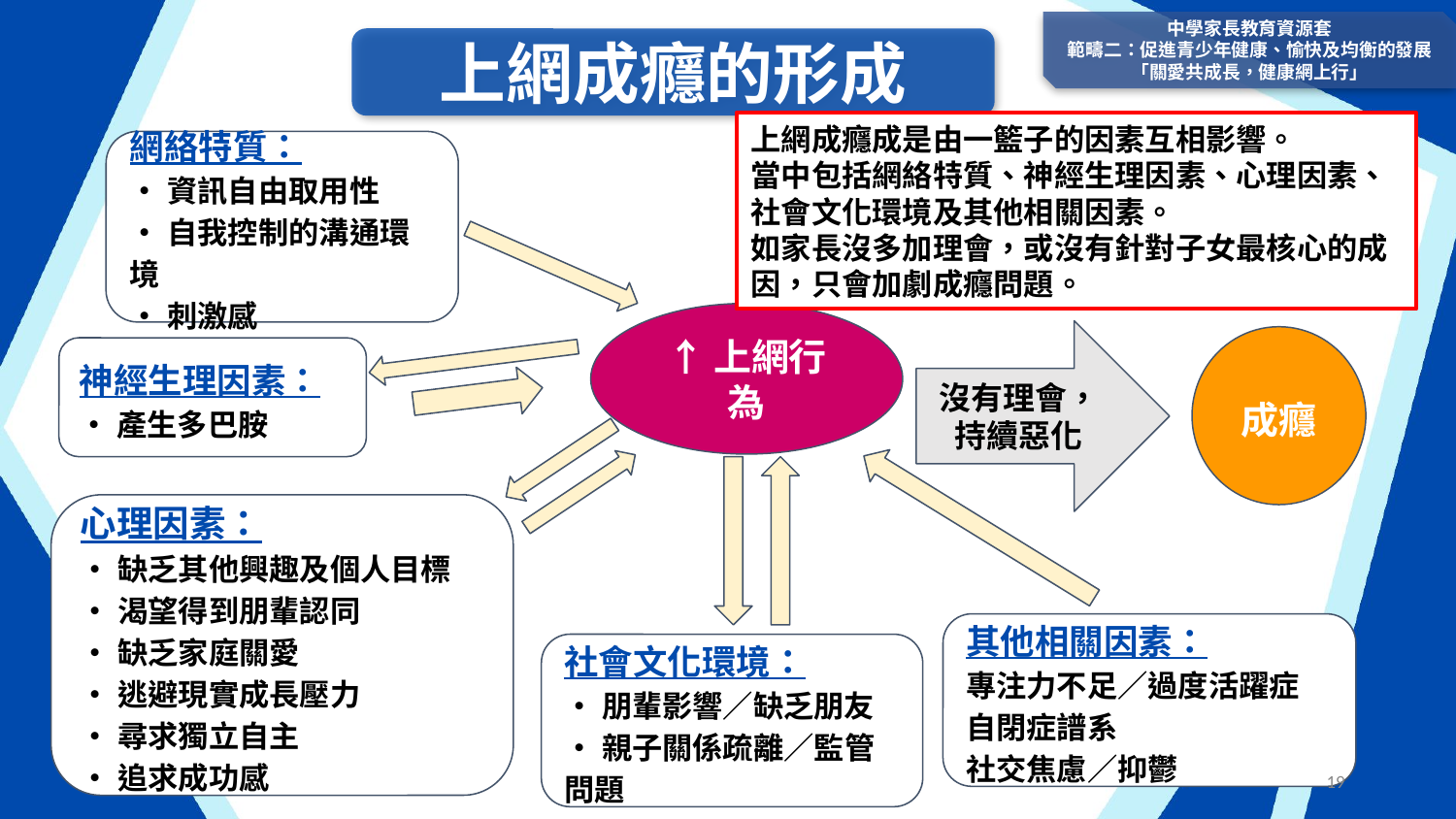

中學家長教育資源套
範疇二：促進青少年健康、愉快及均衡的發展
「關愛共成長，健康網上行」
上網成癮的形成
上網成癮成是由一籃子的因素互相影響。
當中包括網絡特質、神經生理因素、心理因素、社會文化環境及其他相關因素。
如家長沒多加理會，或沒有針對子女最核心的成因，只會加劇成癮問題。
網絡特質：
•資訊自由取用性
•自我控制的溝通環境
•刺激感

↑上網行為
沒有理會，
持續惡化
成癮
神經生理因素：
•產生多巴胺

心理因素：
•缺乏其他興趣及個人目標
•渴望得到朋輩認同
•缺乏家庭關愛
•逃避現實成長壓力
•尋求獨立自主
•追求成功感

其他相關因素：
專注力不足／過度活躍症
自閉症譜系
社交焦慮／抑鬱
社會文化環境：
•朋輩影響／缺乏朋友
•親子關係疏離／監管問題
19